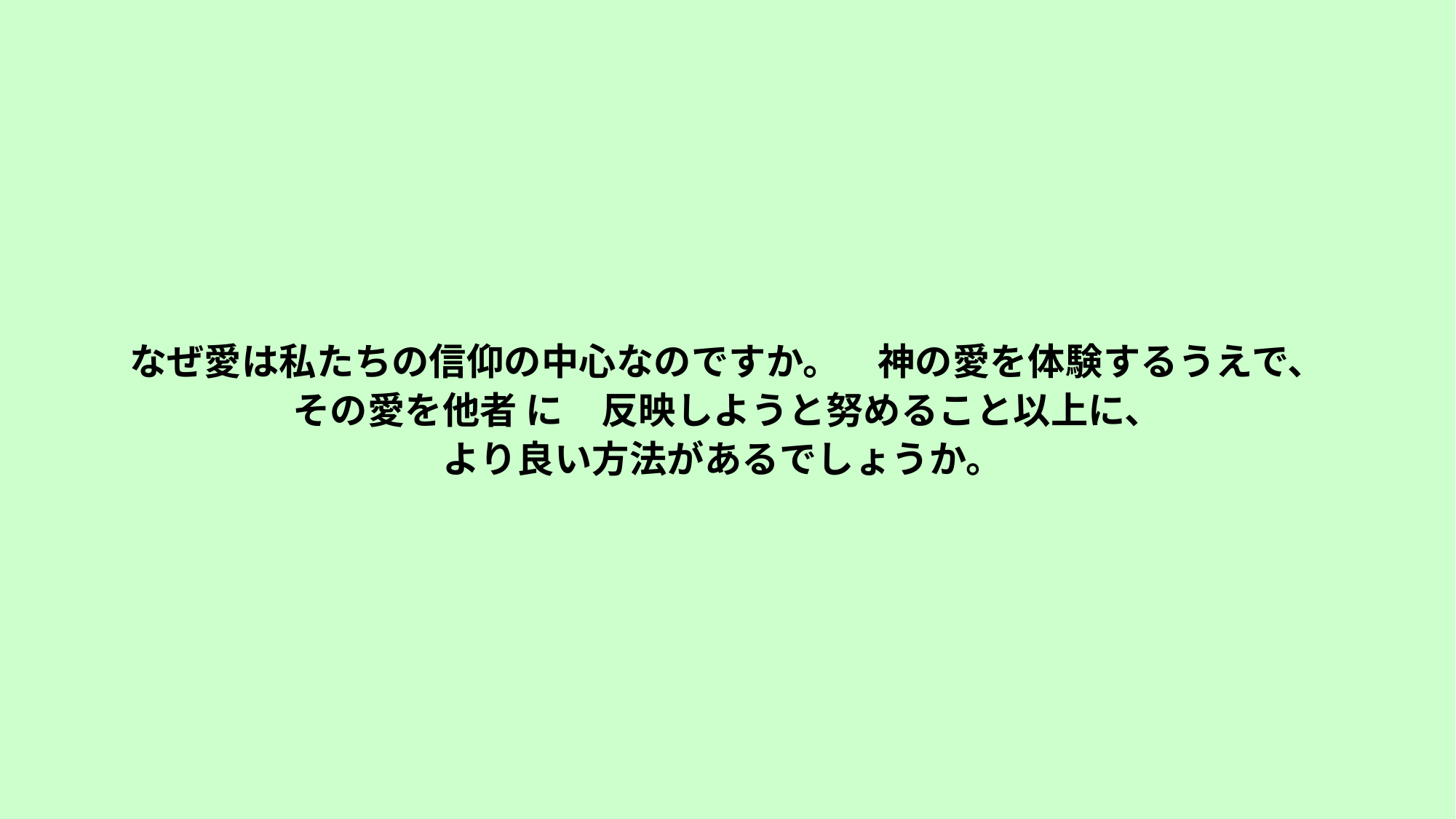

# なぜ愛は私たちの信仰の中心なのですか。　神の愛を体験するうえで、その愛を他者 に　反映しようと努めること以上に、 より良い方法があるでしょうか。